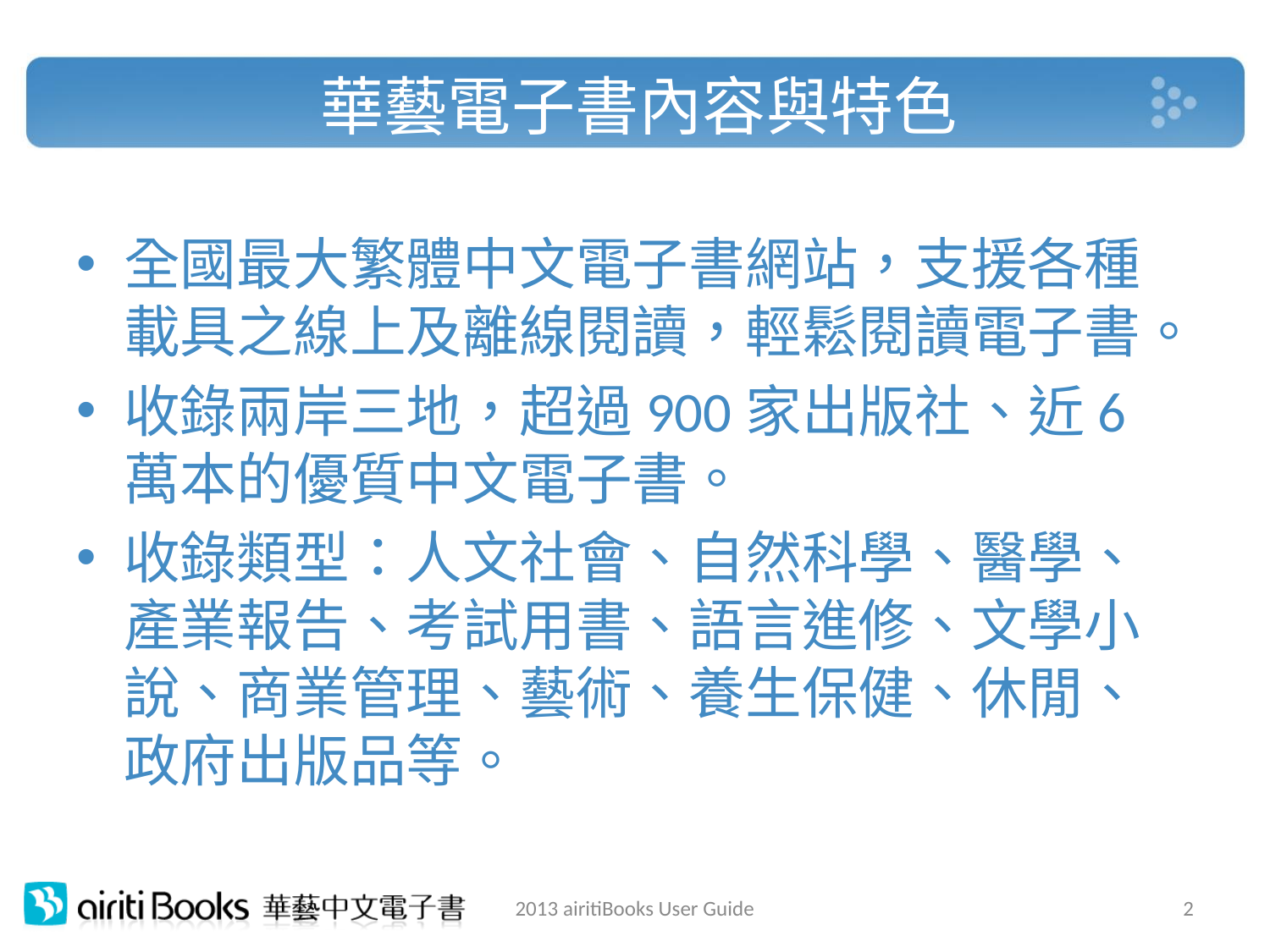

# 華藝電子書內容與特色
全國最大繁體中文電子書網站，支援各種載具之線上及離線閱讀，輕鬆閱讀電子書。
收錄兩岸三地，超過900家出版社、近6萬本的優質中文電子書。
收錄類型：人文社會、自然科學、醫學、產業報告、考試用書、語言進修、文學小說、商業管理、藝術、養生保健、休閒、政府出版品等。
2013 airitiBooks User Guide
2